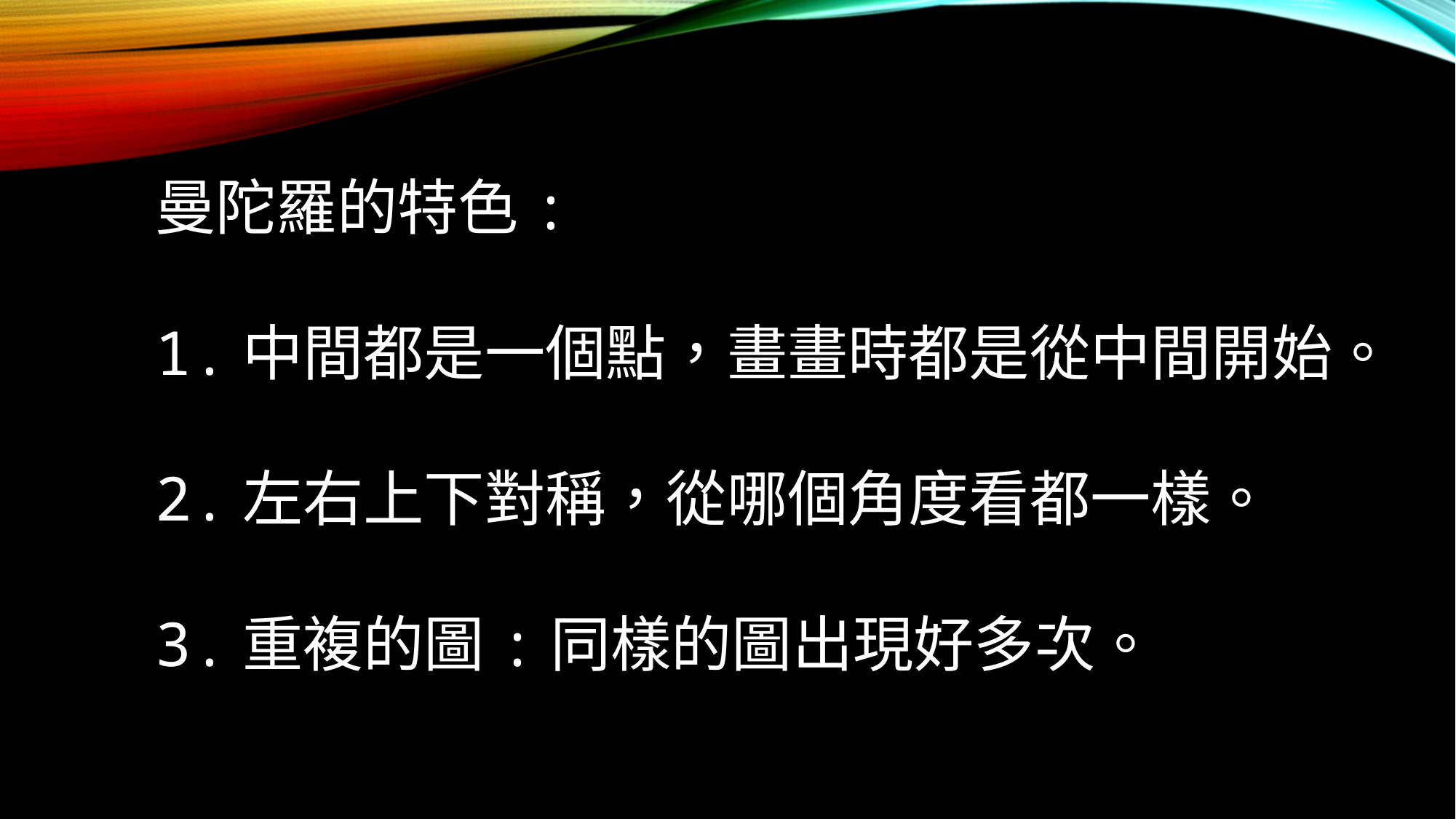

曼陀羅的特色:

1.中間都是一個點，畫畫時都是從中間開始。

2.左右上下對稱，從哪個角度看都一樣。

3.重複的圖:同樣的圖出現好多次。